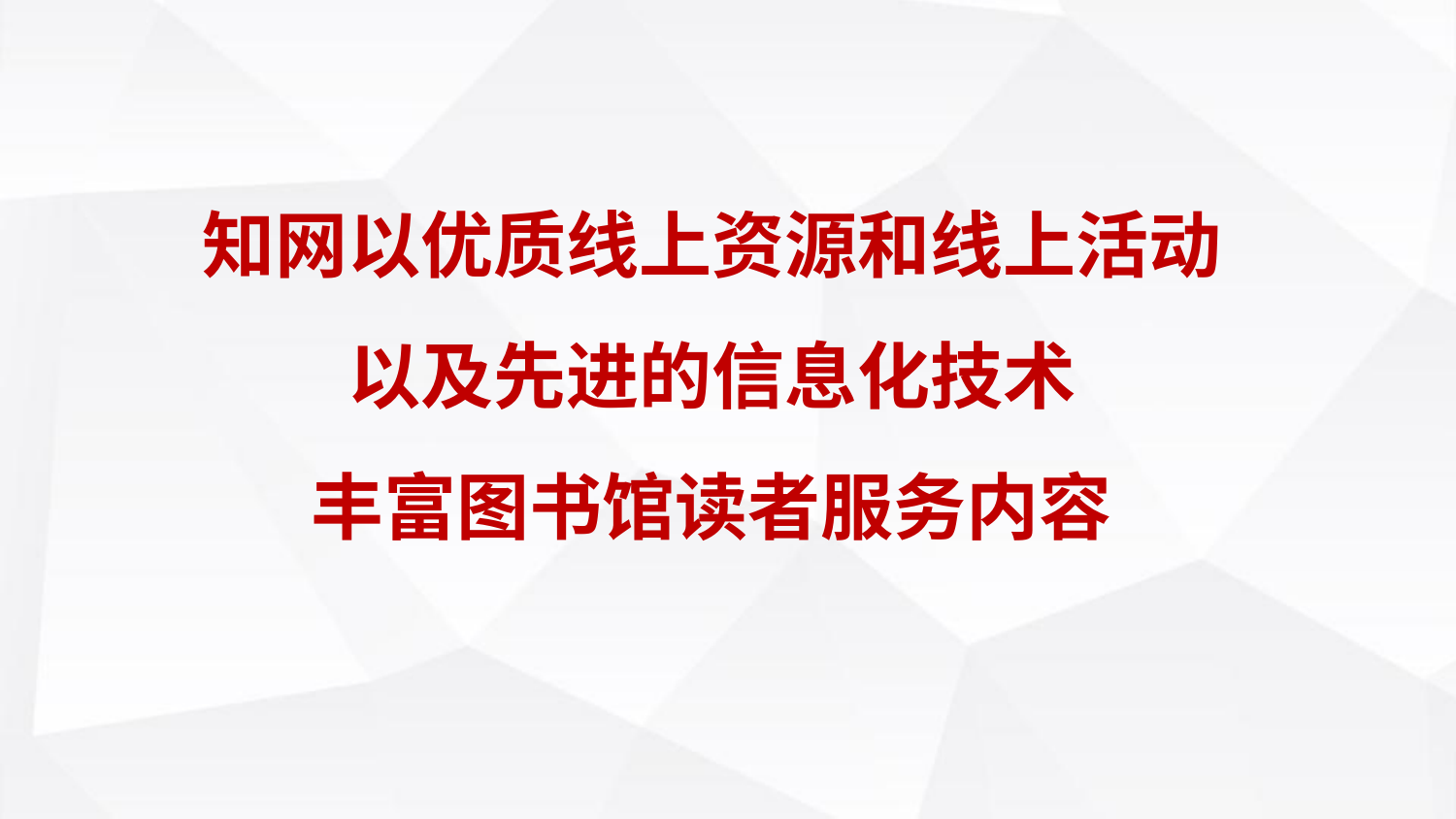

知网以优质线上资源和线上活动
以及先进的信息化技术
丰富图书馆读者服务内容